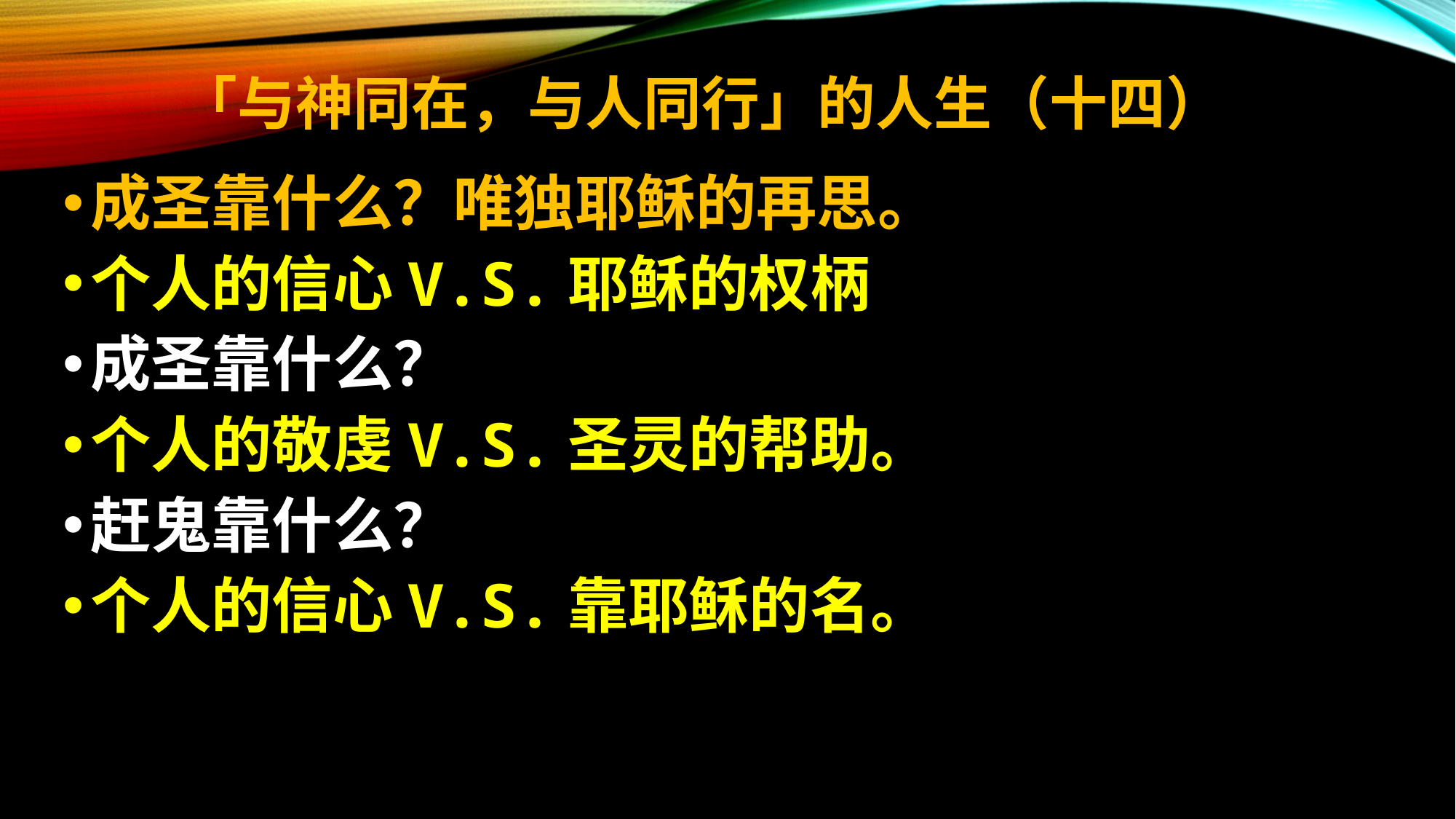

# 「与神同在，与人同行」的人生（十四）
成圣靠什么？唯独耶稣的再思。
个人的信心V.S.耶稣的权柄
成圣靠什么？
个人的敬虔V.S.圣灵的帮助。
赶鬼靠什么？
个人的信心V.S.靠耶稣的名。